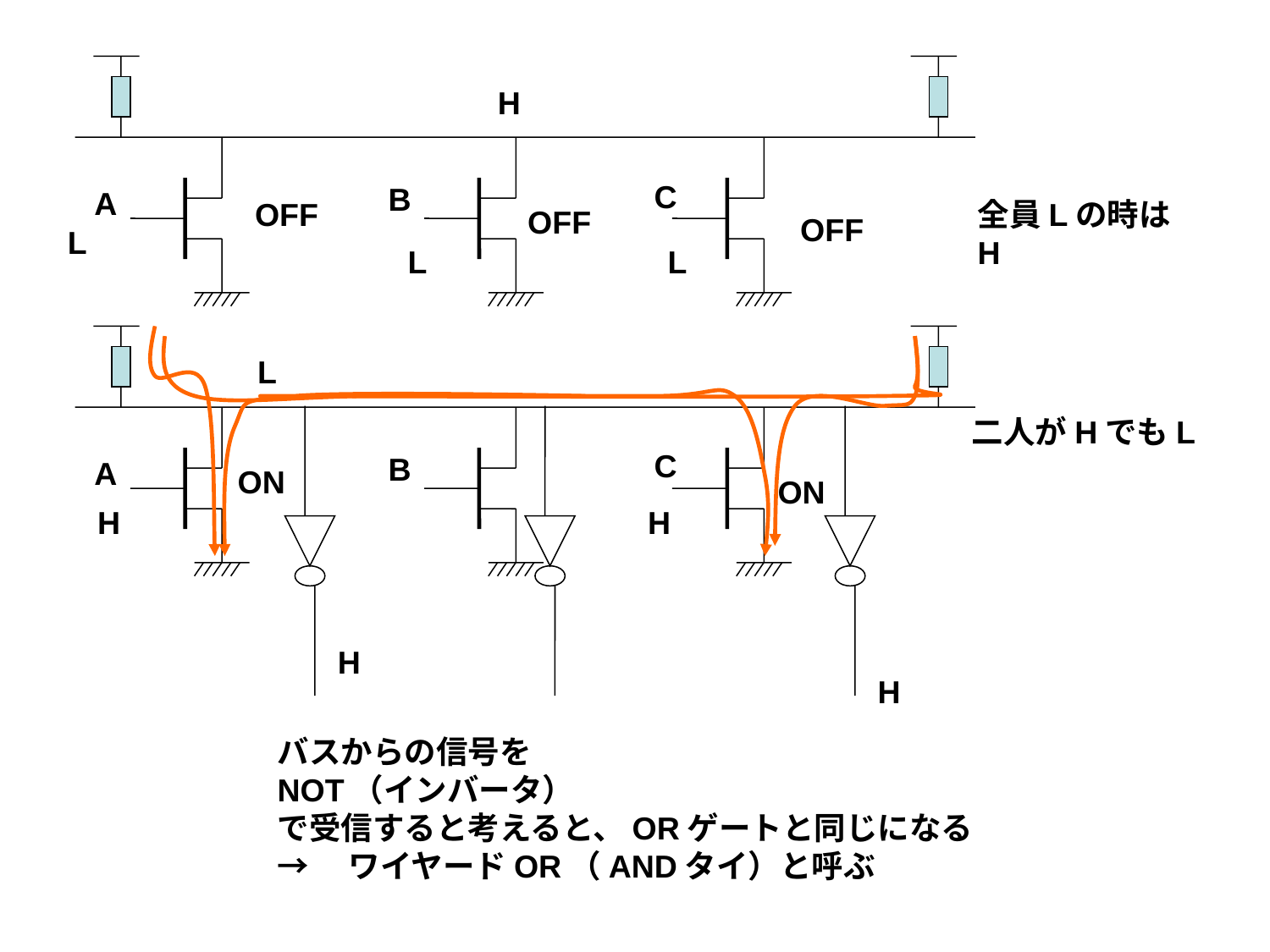

C
B
A
H
OFF
全員Lの時は
H
OFF
OFF
L
L
L

C
B
A

L

二人がHでもL

ON
ON
H
H
H
H
バスからの信号を
NOT（インバータ）
で受信すると考えると、ORゲートと同じになる
→　ワイヤードOR（ANDタイ）と呼ぶ